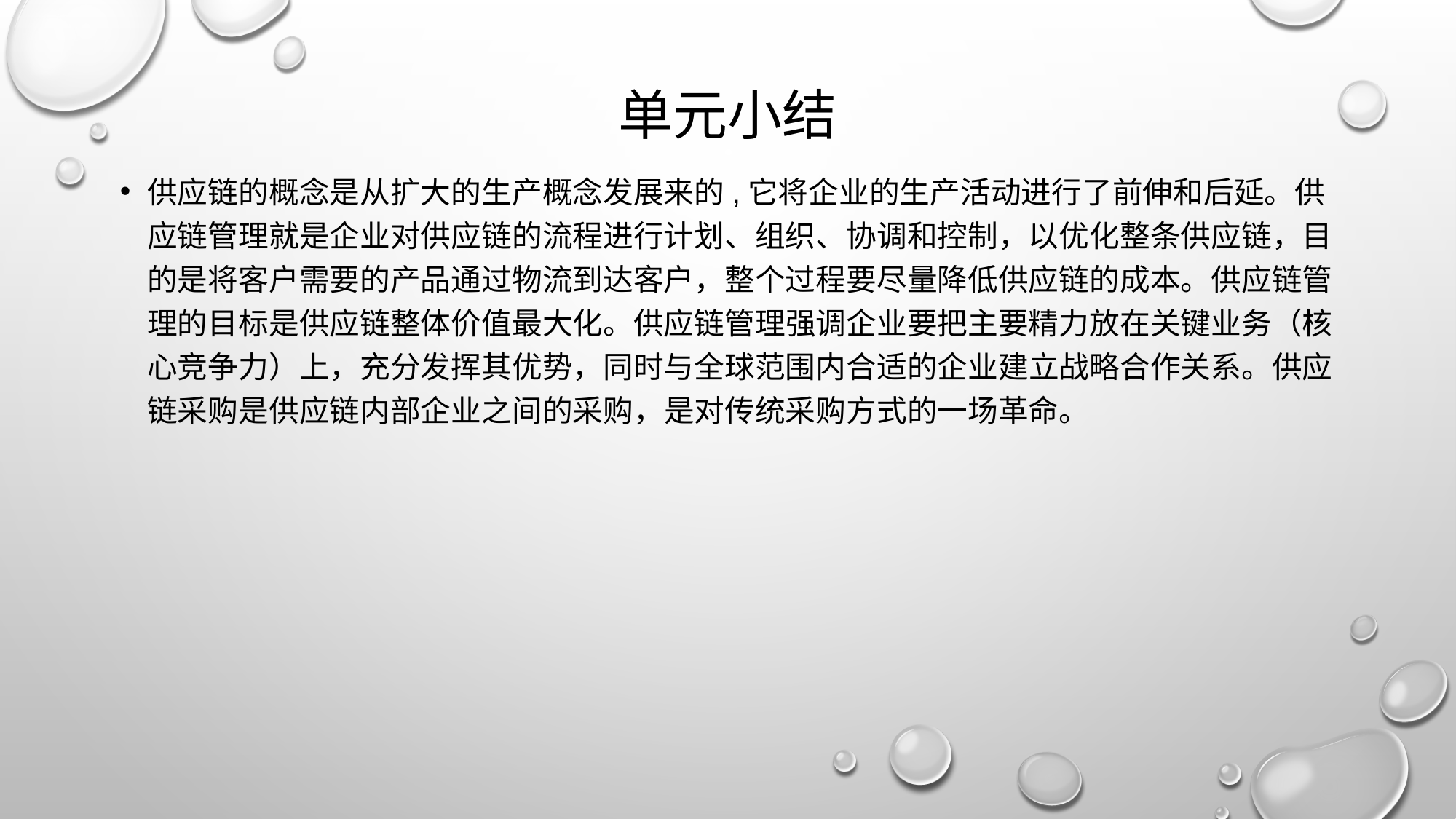

# 单元小结
供应链的概念是从扩大的生产概念发展来的,它将企业的生产活动进行了前伸和后延。供应链管理就是企业对供应链的流程进行计划、组织、协调和控制，以优化整条供应链，目的是将客户需要的产品通过物流到达客户，整个过程要尽量降低供应链的成本。供应链管理的目标是供应链整体价值最大化。供应链管理强调企业要把主要精力放在关键业务（核心竞争力）上，充分发挥其优势，同时与全球范围内合适的企业建立战略合作关系。供应链采购是供应链内部企业之间的采购，是对传统采购方式的一场革命。